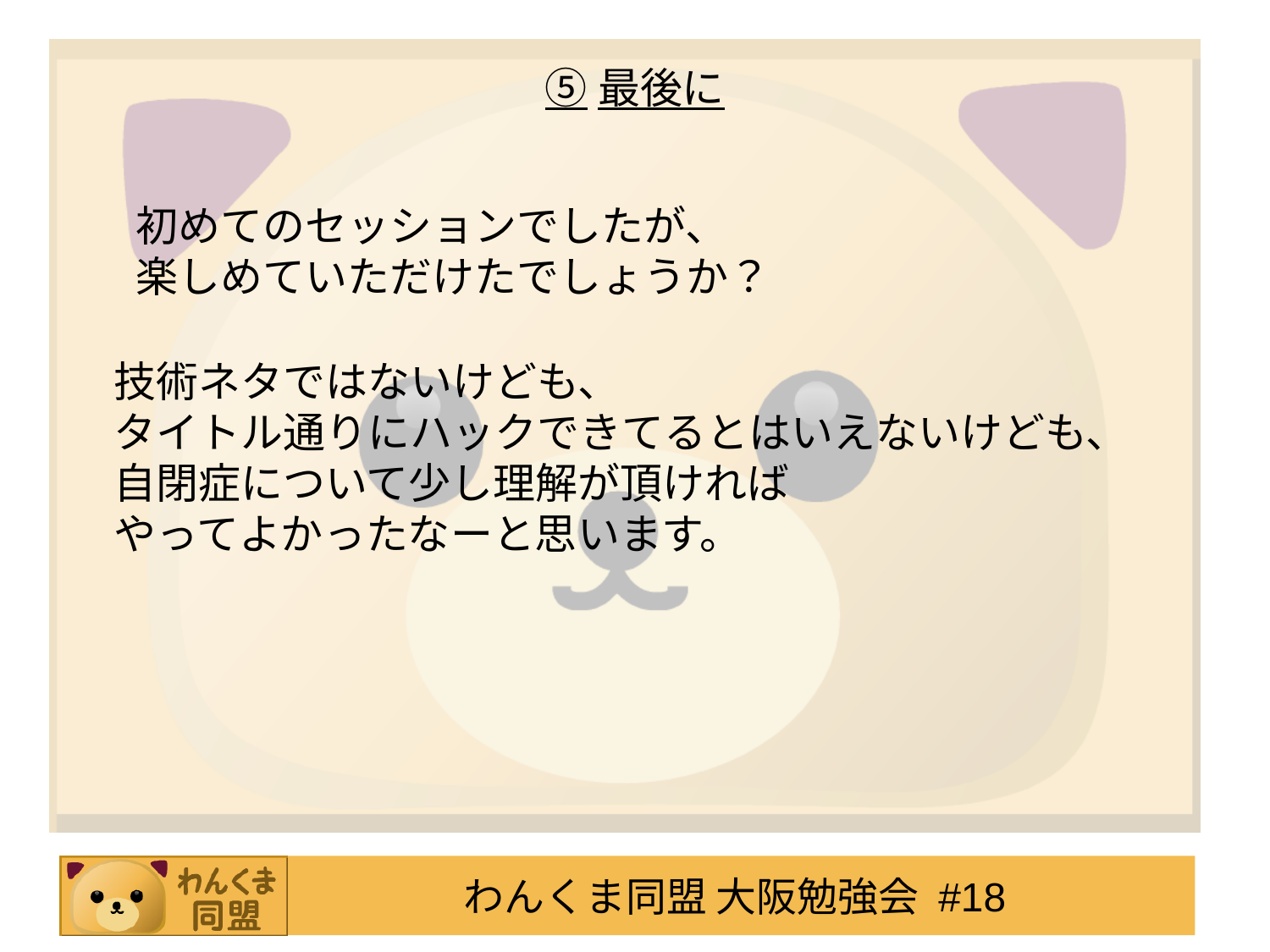

# ⑤最後に
初めてのセッションでしたが、
楽しめていただけたでしょうか？
技術ネタではないけども、
タイトル通りにハックできてるとはいえないけども、
自閉症について少し理解が頂ければ
やってよかったなーと思います。